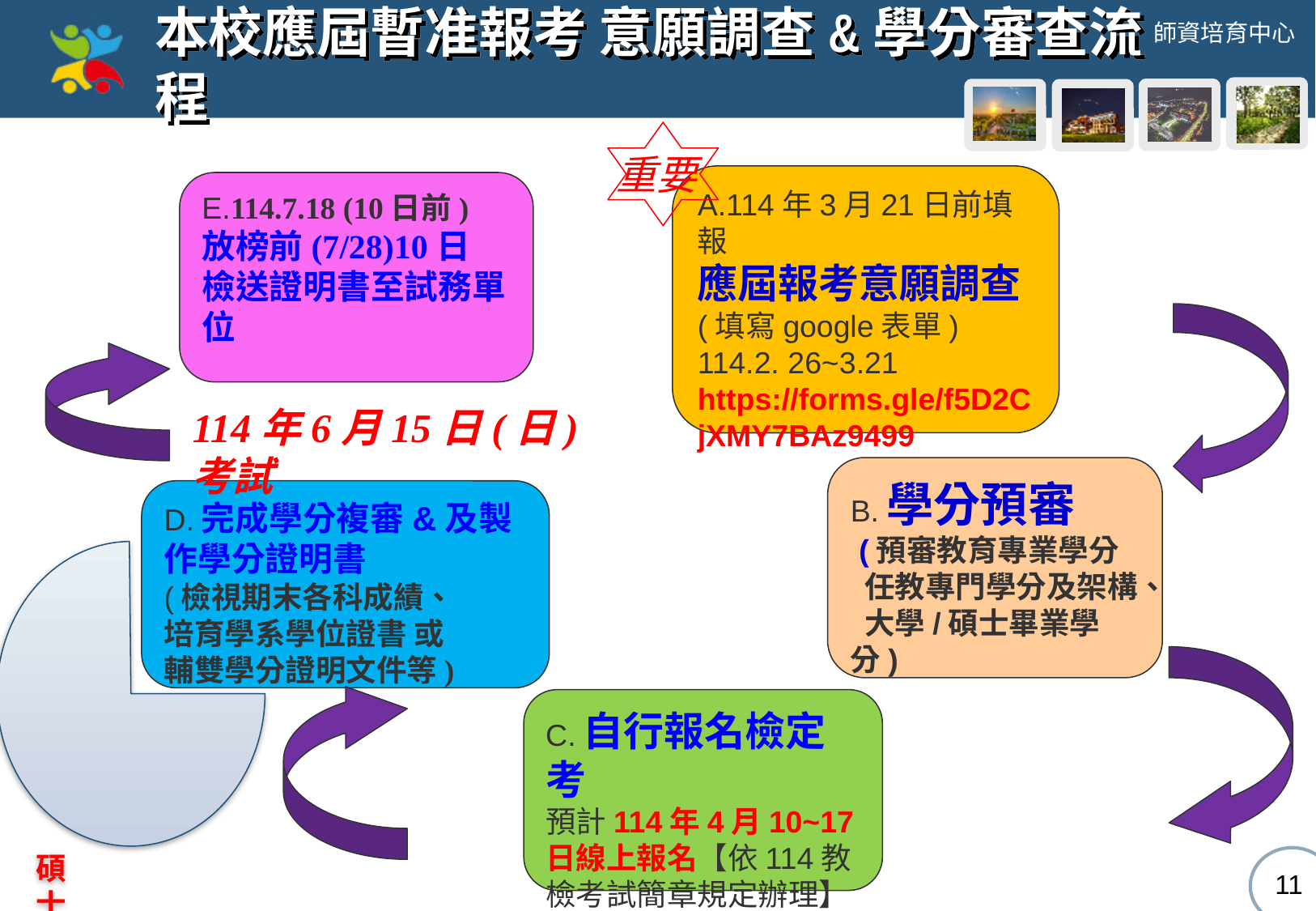

# 本校應屆暫准報考 意願調查&學分審查流程

重要
A.114年3月21日前填報
應屆報考意願調查
(填寫google表單)
114.2. 26~3.21
https://forms.gle/f5D2CjXMY7BAz9499

E.114.7.18 (10日前)
放榜前(7/28)10日 檢送證明書至試務單位

114年6月15日(日)考試
B.學分預審
 (預審教育專業學分
 任教專門學分及架構、
 大學/碩士畢業學分)
D.完成學分複審&及製作學分證明書
(檢視期末各科成績、
培育學系學位證書 或
輔雙學分證明文件等)

碩士生
需檢附研究所畢業學分證明或切結書

C.自行報名檢定考
預計114年4月10~17日線上報名【依114教檢考試簡章規定辦理】